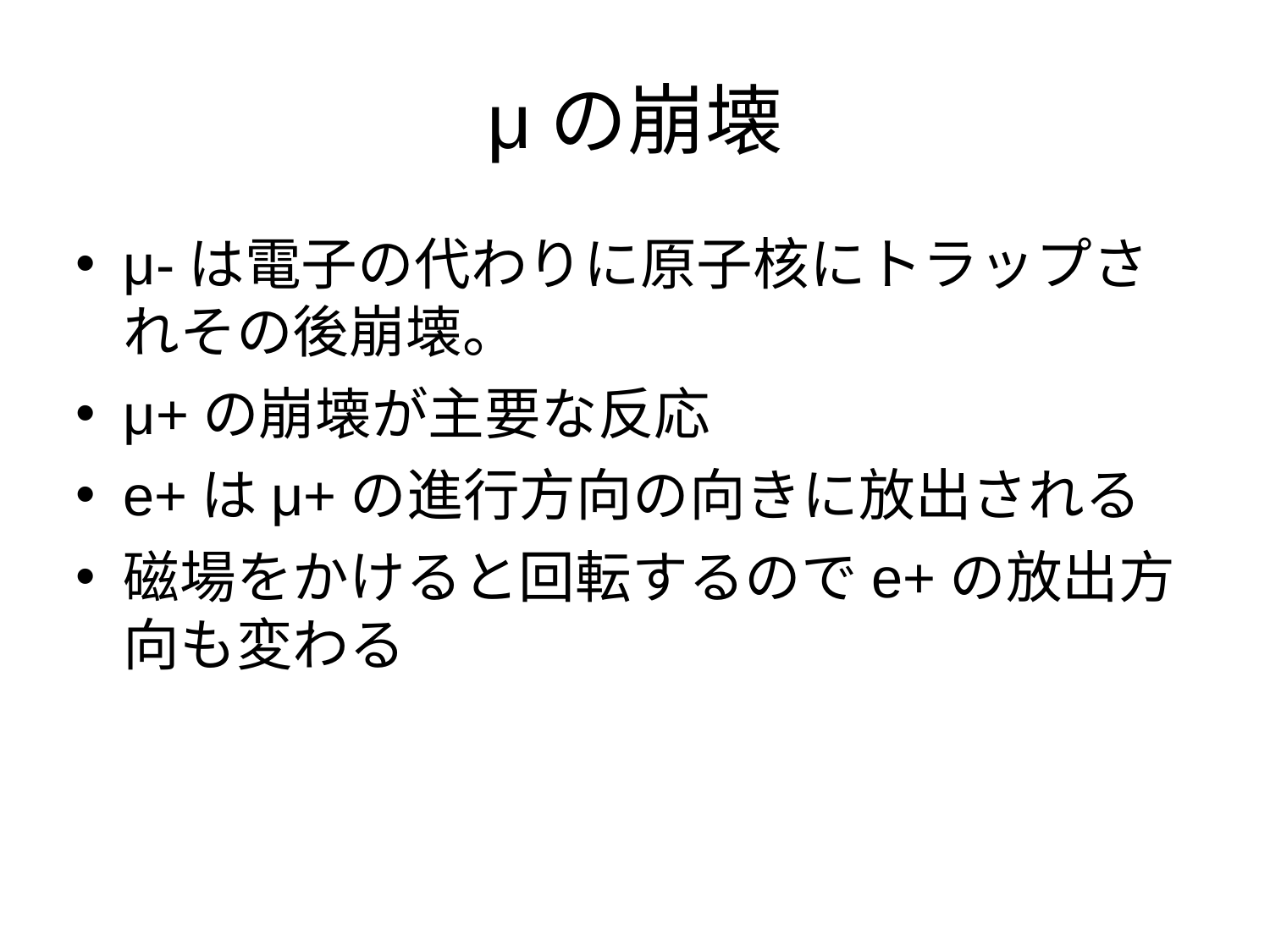

# μの崩壊
μ-は電子の代わりに原子核にトラップされその後崩壊。
μ+の崩壊が主要な反応
e+はμ+の進行方向の向きに放出される
磁場をかけると回転するのでe+の放出方向も変わる